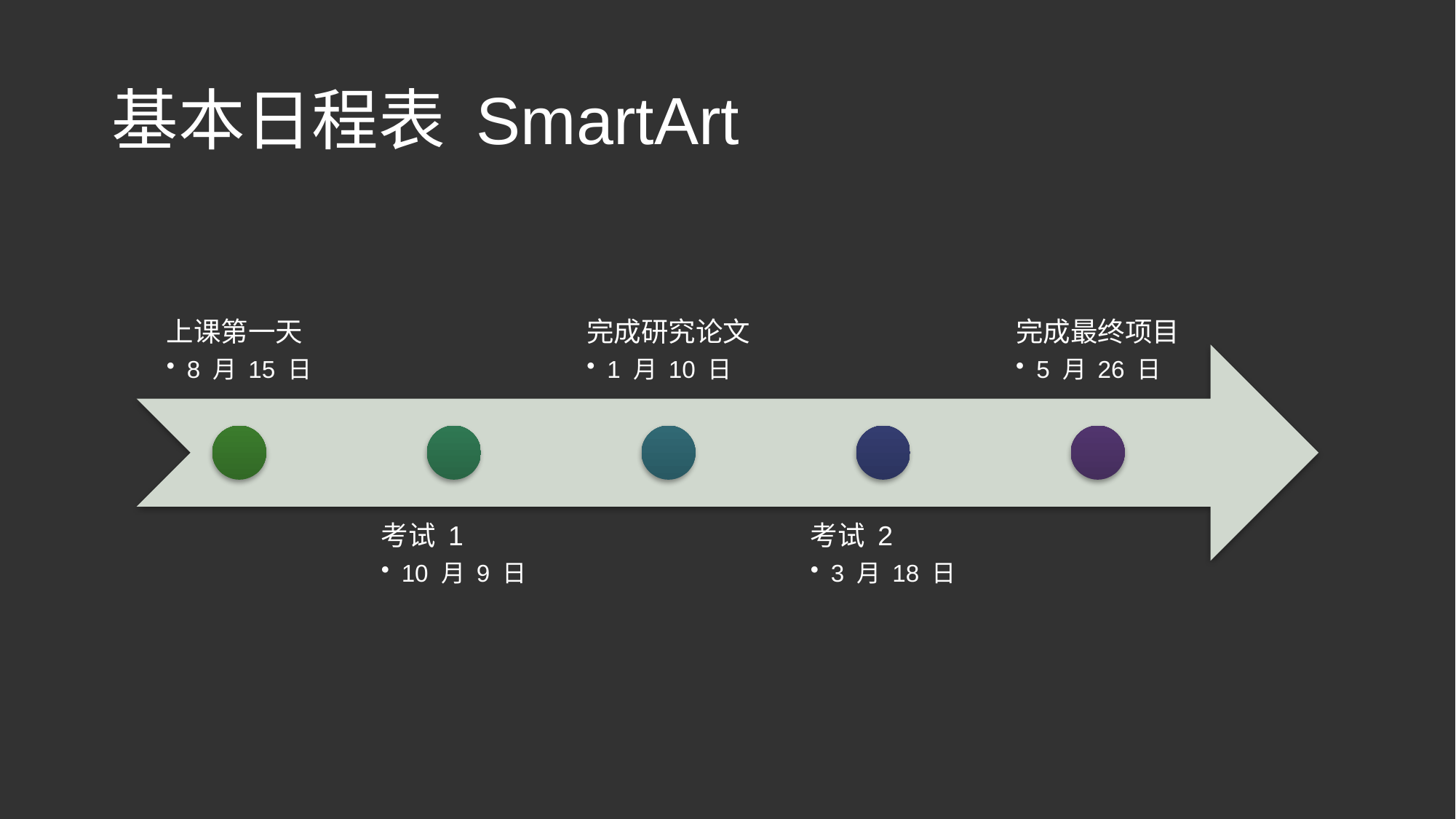

# 基本日程表 SmartArt
上课第一天
8 月 15 日
考试 1
10 月 9 日
完成研究论文
1 月 10 日
考试 2
3 月 18 日
完成最终项目
5 月 26 日